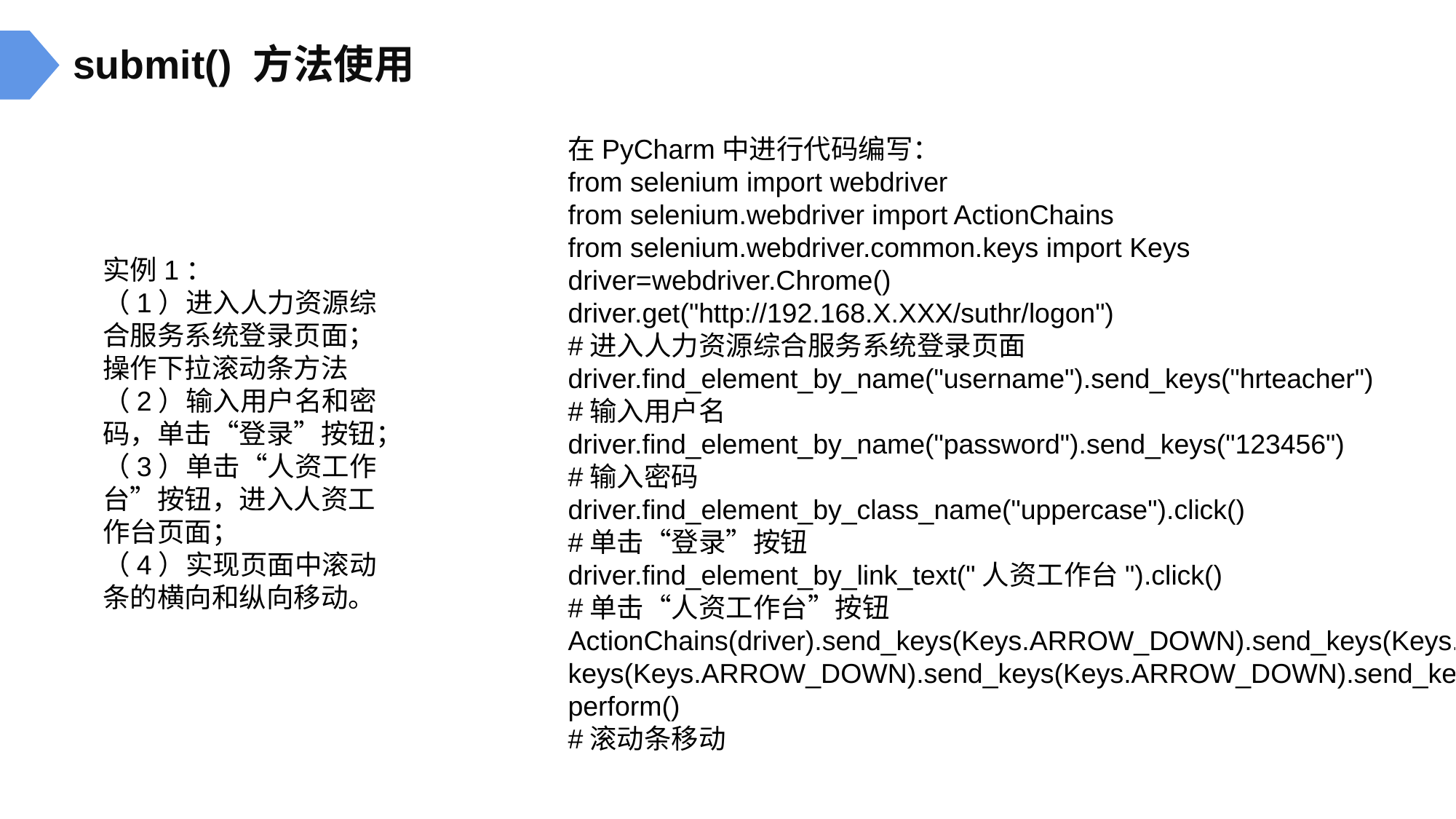

submit() 方法使用
在PyCharm中进行代码编写：
from selenium import webdriver
from selenium.webdriver import ActionChains
from selenium.webdriver.common.keys import Keys
driver=webdriver.Chrome()
driver.get("http://192.168.X.XXX/suthr/logon")
#进入人力资源综合服务系统登录页面
driver.find_element_by_name("username").send_keys("hrteacher")
#输入用户名
driver.find_element_by_name("password").send_keys("123456")
#输入密码
driver.find_element_by_class_name("uppercase").click()
#单击“登录”按钮
driver.find_element_by_link_text("人资工作台").click()
#单击“人资工作台”按钮
ActionChains(driver).send_keys(Keys.ARROW_DOWN).send_keys(Keys.ARROW_DOWN).send_
keys(Keys.ARROW_DOWN).send_keys(Keys.ARROW_DOWN).send_keys(Keys.ARROW_DOWN).perform()
#滚动条移动
实例1：
（1）进入人力资源综合服务系统登录页面；操作下拉滚动条方法
（2）输入用户名和密码，单击“登录”按钮；
（3）单击“人资工作台”按钮，进入人资工作台页面；
（4）实现页面中滚动条的横向和纵向移动。